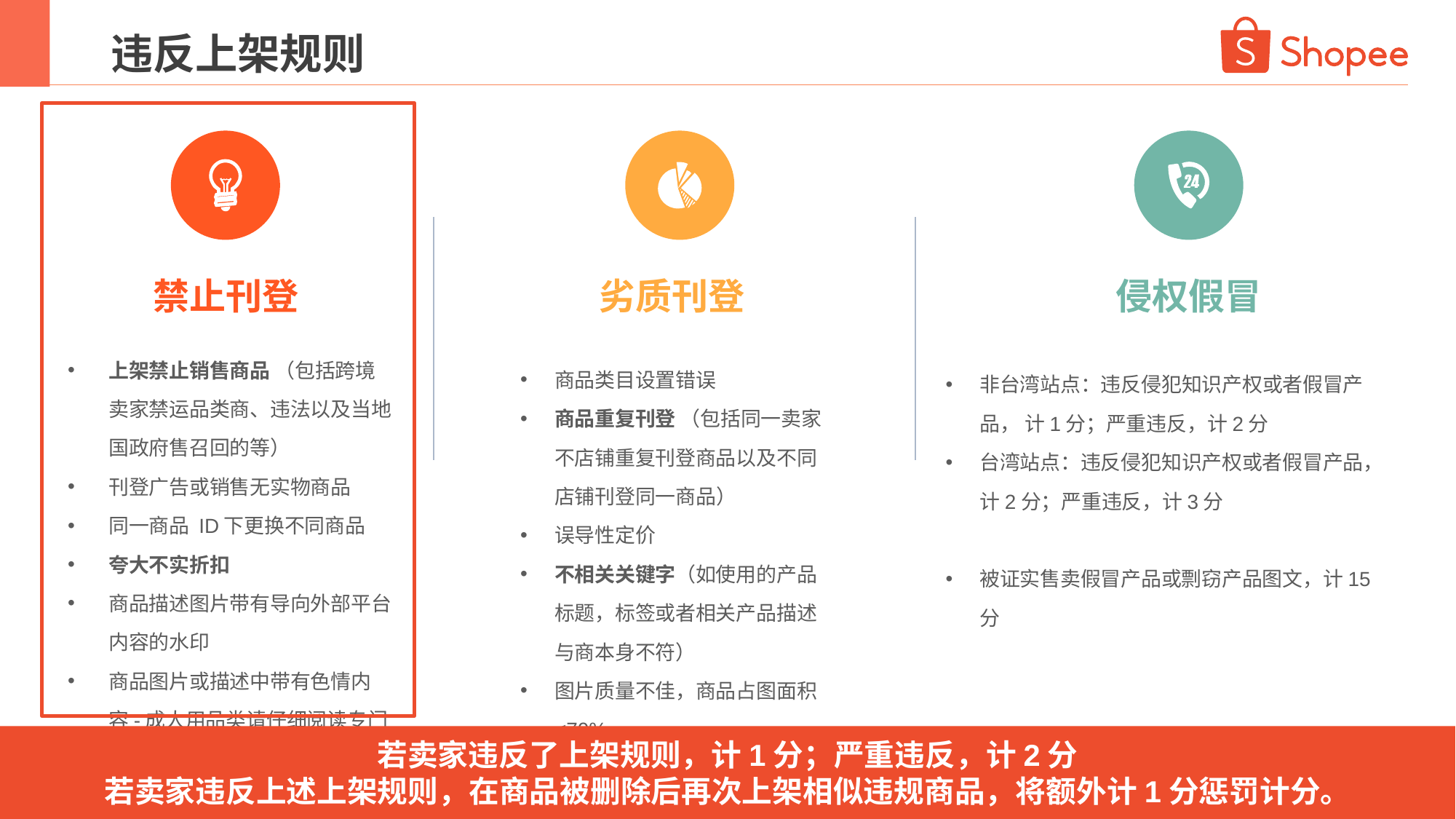

违反上架规则

禁止刊登
劣质刊登
侵权假冒
上架禁止销售商品 （包括跨境卖家禁运品类商、违法以及当地国政府售召回的等）
刊登广告或销售无实物商品
同一商品 ID下更换不同商品
夸大不实折扣
商品描述图片带有导向外部平台内容的水印
商品图片或描述中带有色情内容-成人用品类请仔细阅读专门的上架规范及处理办法
商品类目设置错误
商品重复刊登 （包括同一卖家不店铺重复刊登商品以及不同店铺刊登同一商品）
误导性定价
不相关关键字（如使用的产品标题，标签或者相关产品描述与商本身不符）
图片质量不佳，商品占图面积 <70%
非台湾站点：违反侵犯知识产权或者假冒产品， 计1分；严重违反，计2分
台湾站点：违反侵犯知识产权或者假冒产品， 计2分；严重违反，计3分

被证实售卖假冒产品或剽窃产品图文，计15分

若卖家违反了上架规则，计1分；严重违反，计2分
若卖家违反上述上架规则，在商品被删除后再次上架相似违规商品，将额外计1分惩罚计分。